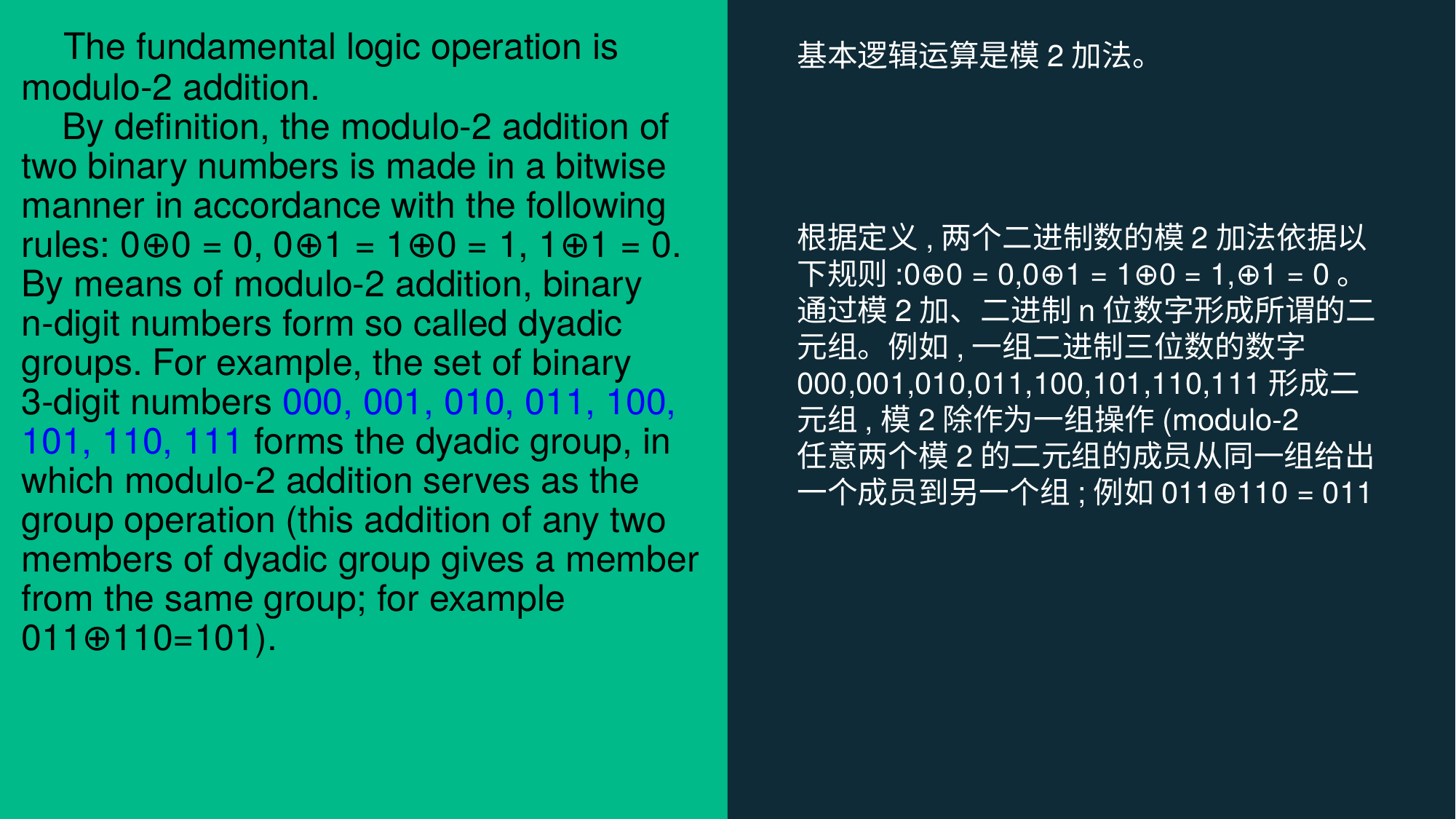

The fundamental logic operation is modulo-2 addition.
    By definition, the modulo-2 addition of two binary numbers is made in a bitwise manner in accordance with the following rules: 0⊕0 = 0, 0⊕1 = 1⊕0 = 1, 1⊕1 = 0. By means of modulo-2 addition, binary   n-digit numbers form so called dyadic groups. For example, the set of binary       3-digit numbers 000, 001, 010, 011, 100, 101, 110, 111 forms the dyadic group, in which modulo-2 addition serves as the group operation (this addition of any two members of dyadic group gives a member from the same group; for example 011⊕110=101).
基本逻辑运算是模2加法。

根据定义,两个二进制数的模2加法依据以下规则:0⊕0 = 0,0⊕1 = 1⊕0 = 1,⊕1 = 0。
通过模2加、二进制n位数字形成所谓的二元组。例如,一组二进制三位数的数字000,001,010,011,100,101,110,111形成二元组,模2除作为一组操作(modulo-2
任意两个模2的二元组的成员从同一组给出一个成员到另一个组;例如011⊕110 = 011